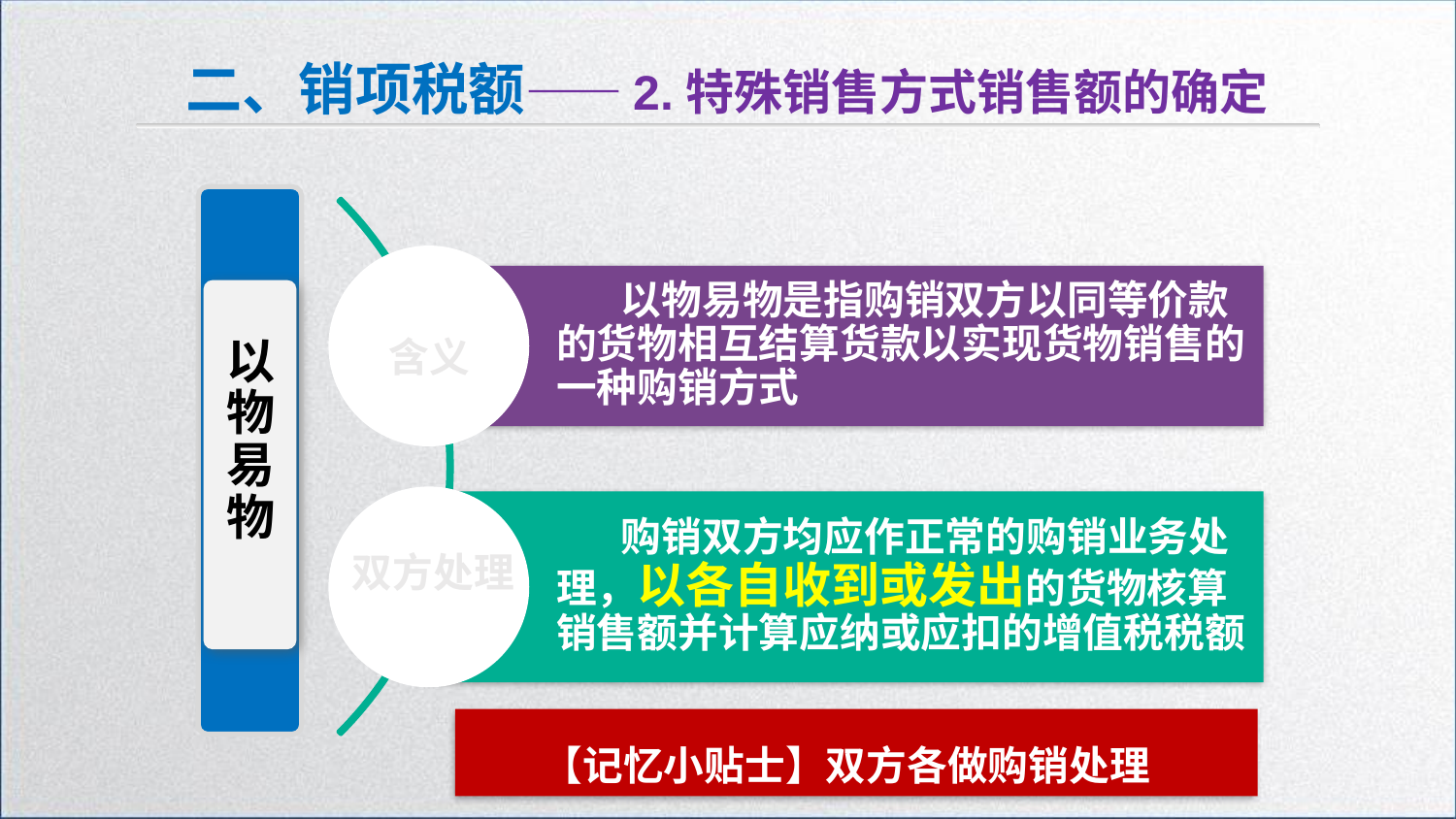

二、销项税额——2.特殊销售方式销售额的确定
      以物易物是指购销双方以同等价款的货物相互结算货款以实现货物销售的一种购销方式
      购销双方均应作正常的购销业务处理，以各自收到或发出的货物核算销售额并计算应纳或应扣的增值税税额

以物易物
含义
双方处理
【记忆小贴士】双方各做购销处理